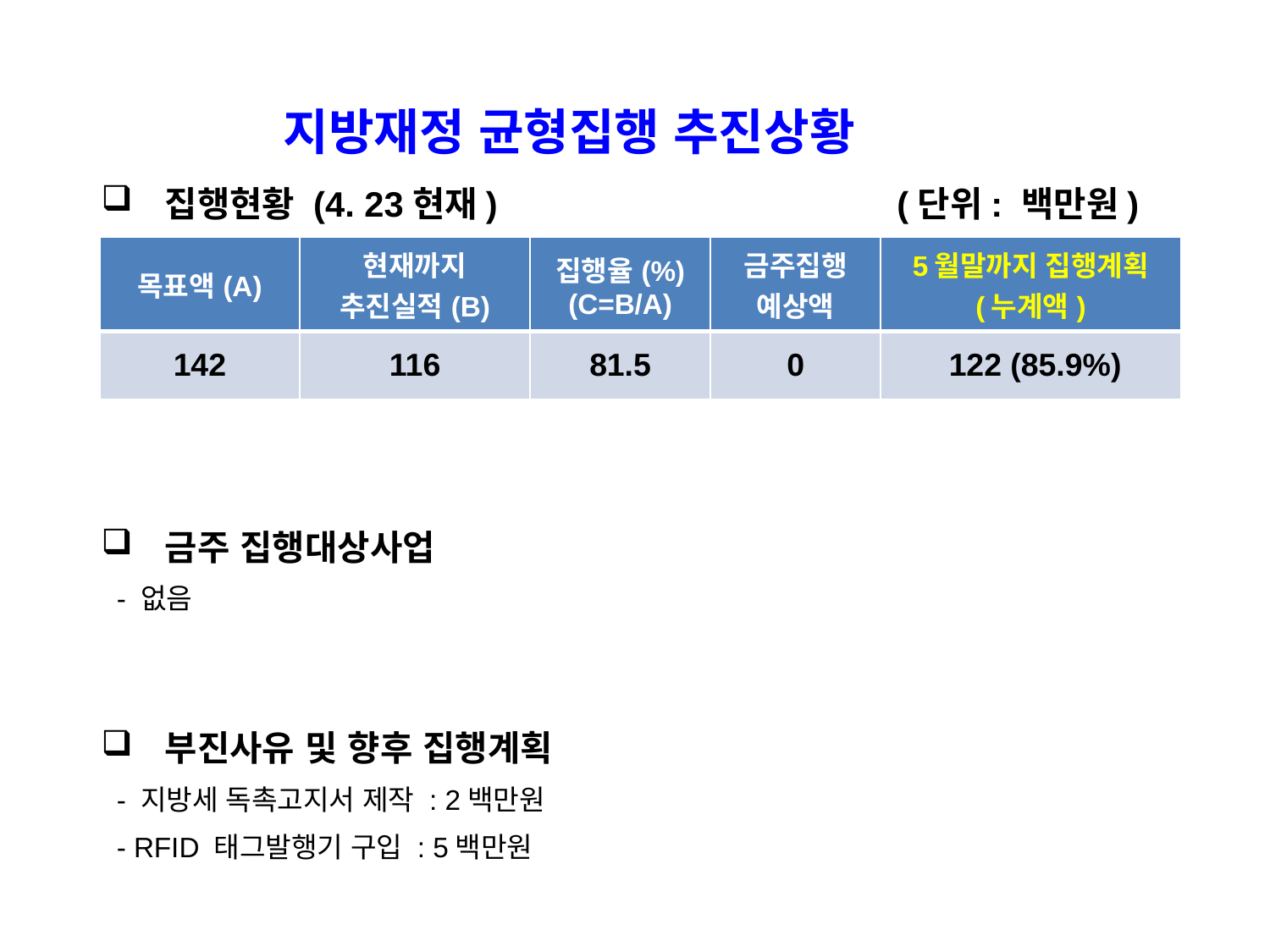

지방재정 균형집행 추진상황
집행현황 (4. 23현재)                                         (단위: 백만원)

금주 집행대상사업
  - 없음

부진사유 및 향후 집행계획
  - 지방세 독촉고지서 제작 : 2백만원
  - RFID 태그발행기 구입 : 5백만원
| 목표액(A) | 현재까지 추진실적(B) | 집행율(%) (C=B/A) | 금주집행 예상액 | 5월말까지 집행계획 (누계액) |
| --- | --- | --- | --- | --- |
| 142 | 116 | 81.5 | 0 | 122 (85.9%) |